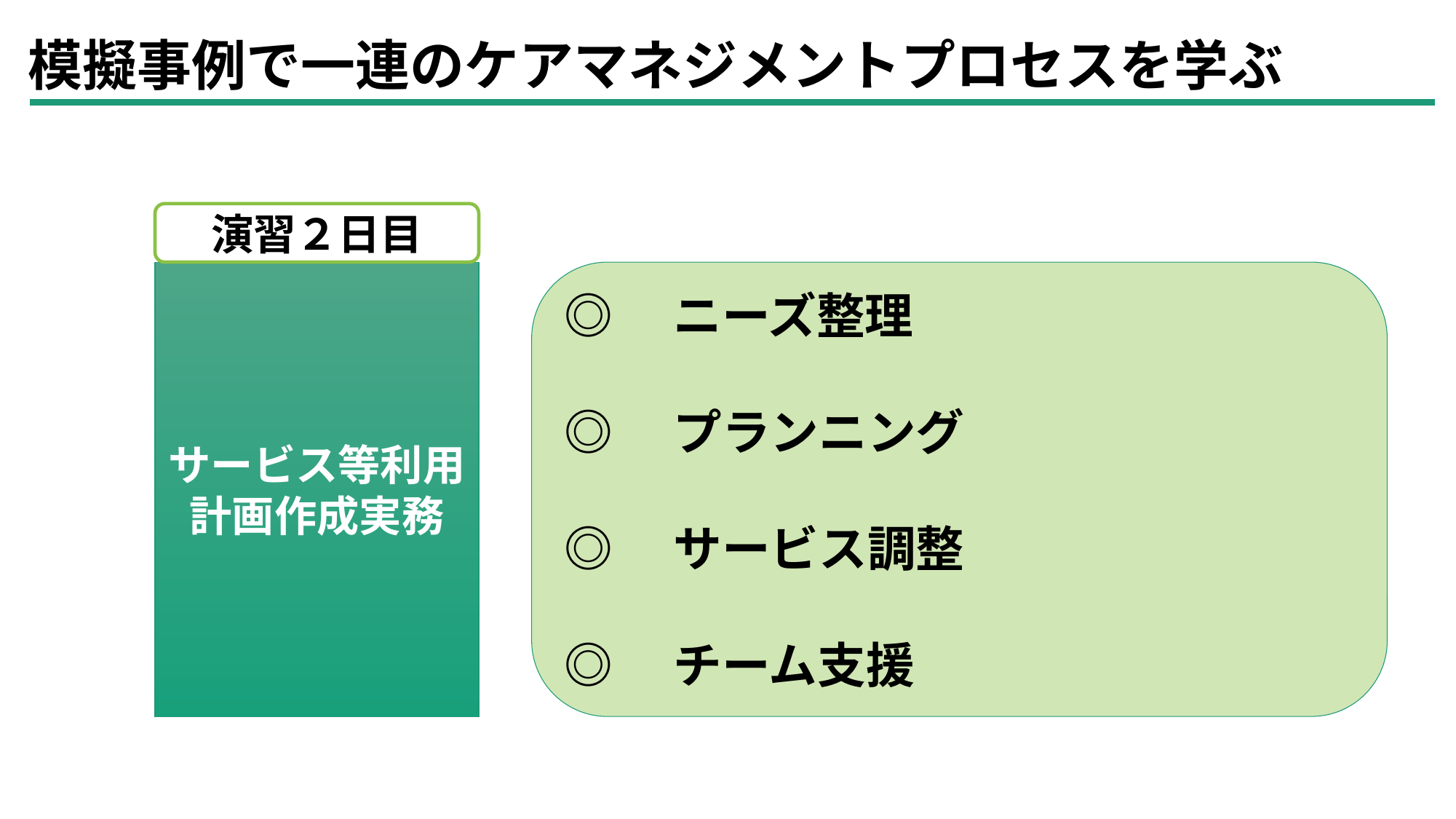

模擬事例で一連のケアマネジメントプロセスを学ぶ
演習２日目
◎　ニーズ整理

◎　プランニング

◎　サービス調整

◎　チーム支援
サービス等利用
計画作成実務